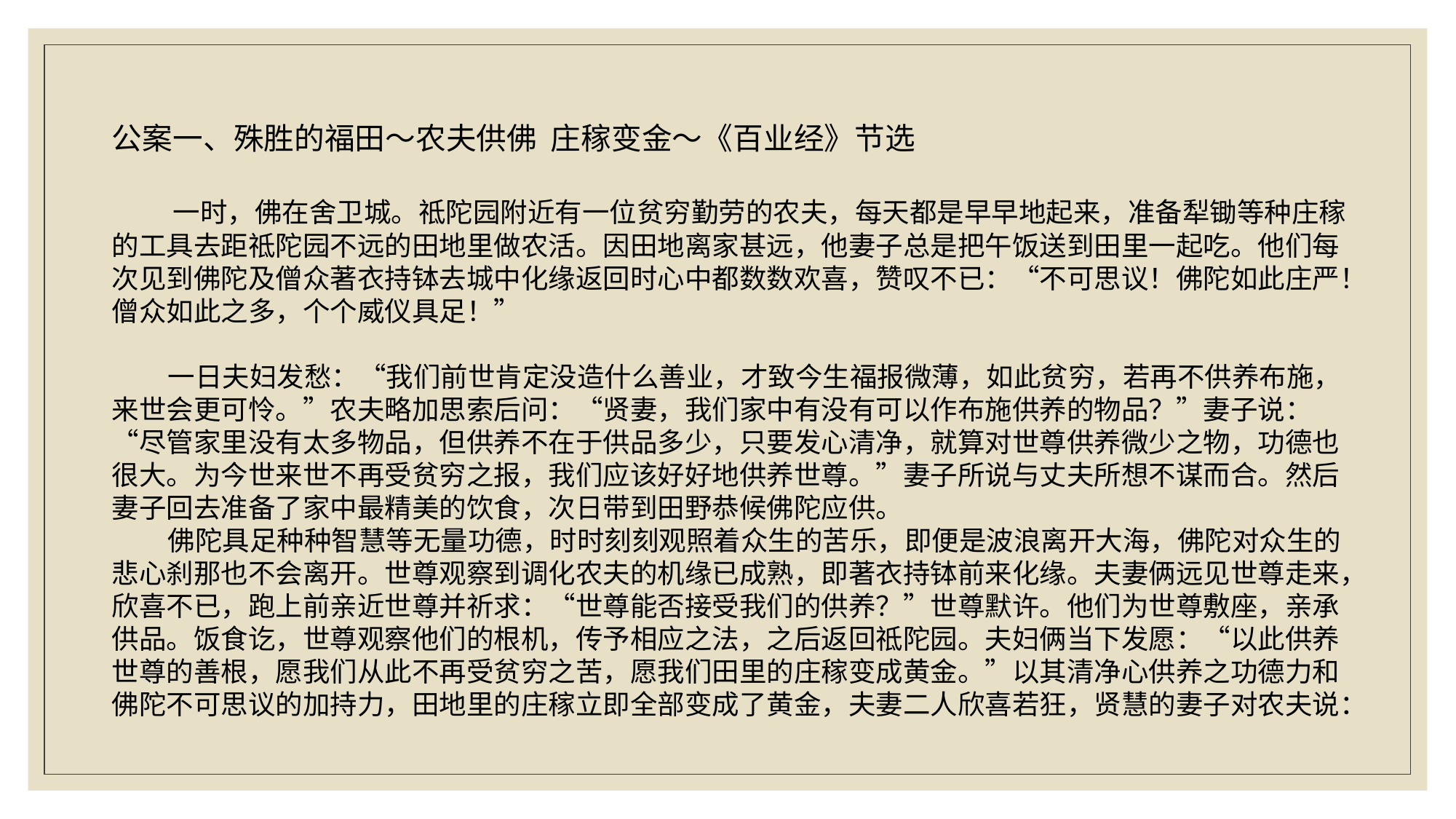

公案一、殊胜的福田～农夫供佛  庄稼变金～《百业经》节选

        一时，佛在舍卫城。祗陀园附近有一位贫穷勤劳的农夫，每天都是早早地起来，准备犁锄等种庄稼的工具去距祗陀园不远的田地里做农活。因田地离家甚远，他妻子总是把午饭送到田里一起吃。他们每次见到佛陀及僧众著衣持钵去城中化缘返回时心中都数数欢喜，赞叹不已：“不可思议！佛陀如此庄严！僧众如此之多，个个威仪具足！”

        一日夫妇发愁：“我们前世肯定没造什么善业，才致今生福报微薄，如此贫穷，若再不供养布施，来世会更可怜。”农夫略加思索后问：“贤妻，我们家中有没有可以作布施供养的物品？”妻子说：“尽管家里没有太多物品，但供养不在于供品多少，只要发心清净，就算对世尊供养微少之物，功德也很大。为今世来世不再受贫穷之报，我们应该好好地供养世尊。”妻子所说与丈夫所想不谋而合。然后妻子回去准备了家中最精美的饮食，次日带到田野恭候佛陀应供。
        佛陀具足种种智慧等无量功德，时时刻刻观照着众生的苦乐，即便是波浪离开大海，佛陀对众生的悲心刹那也不会离开。世尊观察到调化农夫的机缘已成熟，即著衣持钵前来化缘。夫妻俩远见世尊走来，欣喜不已，跑上前亲近世尊并祈求：“世尊能否接受我们的供养？”世尊默许。他们为世尊敷座，亲承供品。饭食讫，世尊观察他们的根机，传予相应之法，之后返回祗陀园。夫妇俩当下发愿：“以此供养世尊的善根，愿我们从此不再受贫穷之苦，愿我们田里的庄稼变成黄金。”以其清净心供养之功德力和佛陀不可思议的加持力，田地里的庄稼立即全部变成了黄金，夫妻二人欣喜若狂，贤慧的妻子对农夫说：